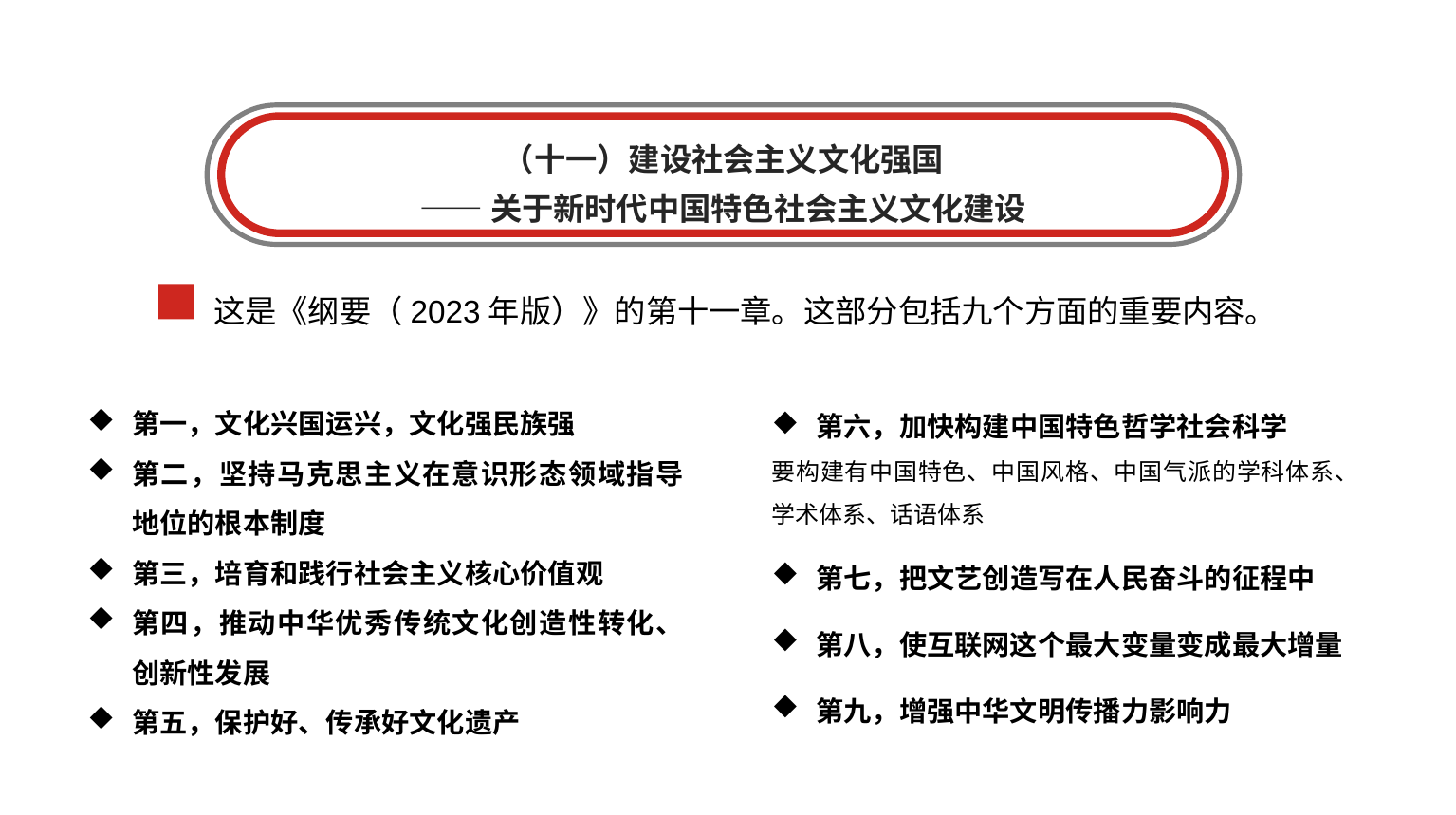

（十一）建设社会主义文化强国
——关于新时代中国特色社会主义文化建设
这是《纲要（2023年版）》的第十一章。这部分包括九个方面的重要内容。

第六，加快构建中国特色哲学社会科学
要构建有中国特色、中国风格、中国气派的学科体系、学术体系、话语体系
第七，把文艺创造写在人民奋斗的征程中
第八，使互联网这个最大变量变成最大增量
第九，增强中华文明传播力影响力
第一，文化兴国运兴，文化强民族强
第二，坚持马克思主义在意识形态领域指导地位的根本制度
第三，培育和践行社会主义核心价值观
第四，推动中华优秀传统文化创造性转化、创新性发展
第五，保护好、传承好文化遗产